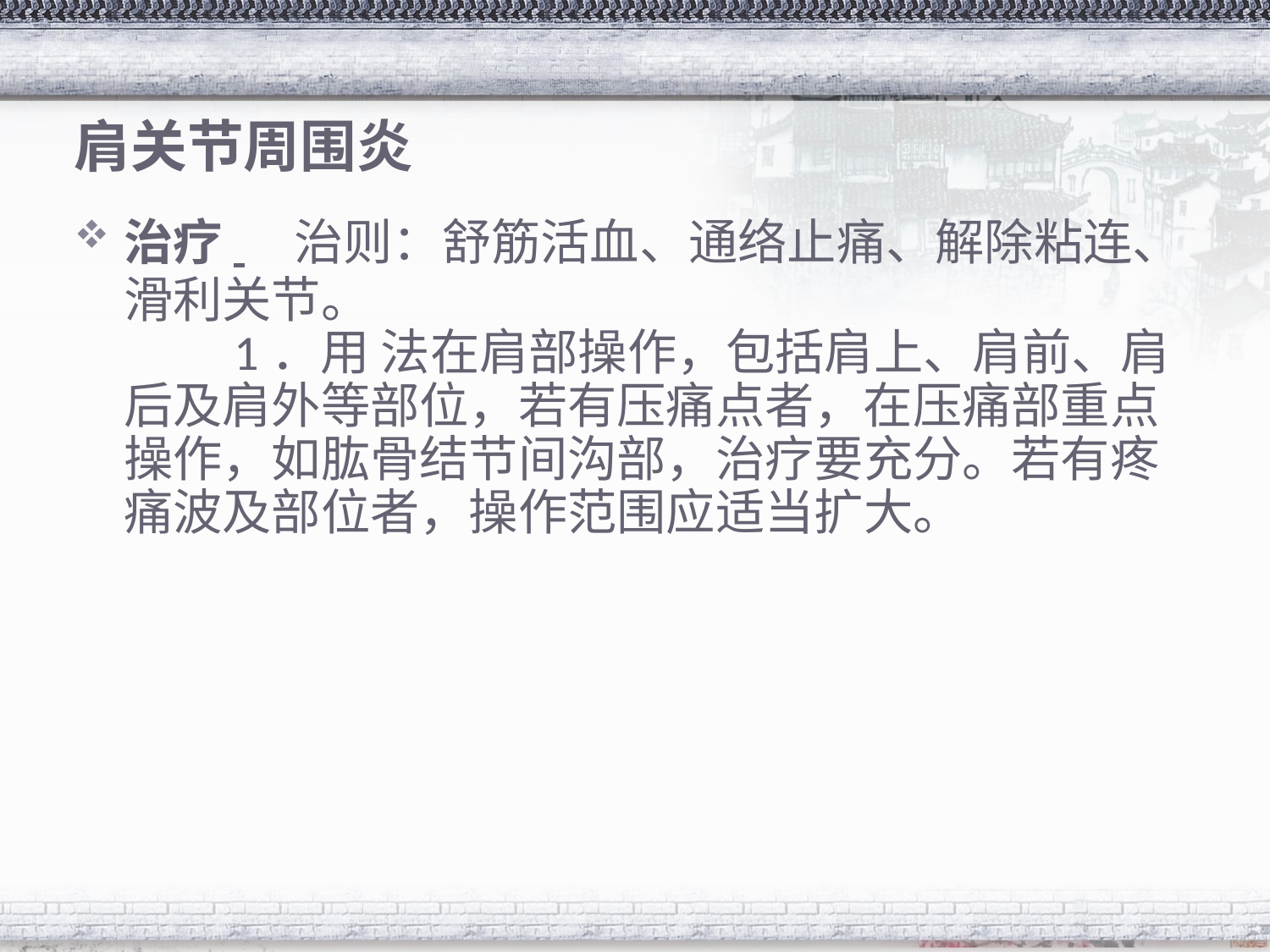

# 肩关节周围炎
治疗  　治则：舒筋活血、通络止痛、解除粘连、滑利关节。
　　1．用 法在肩部操作，包括肩上、肩前、肩后及肩外等部位，若有压痛点者，在压痛部重点操作，如肱骨结节间沟部，治疗要充分。若有疼痛波及部位者，操作范围应适当扩大。